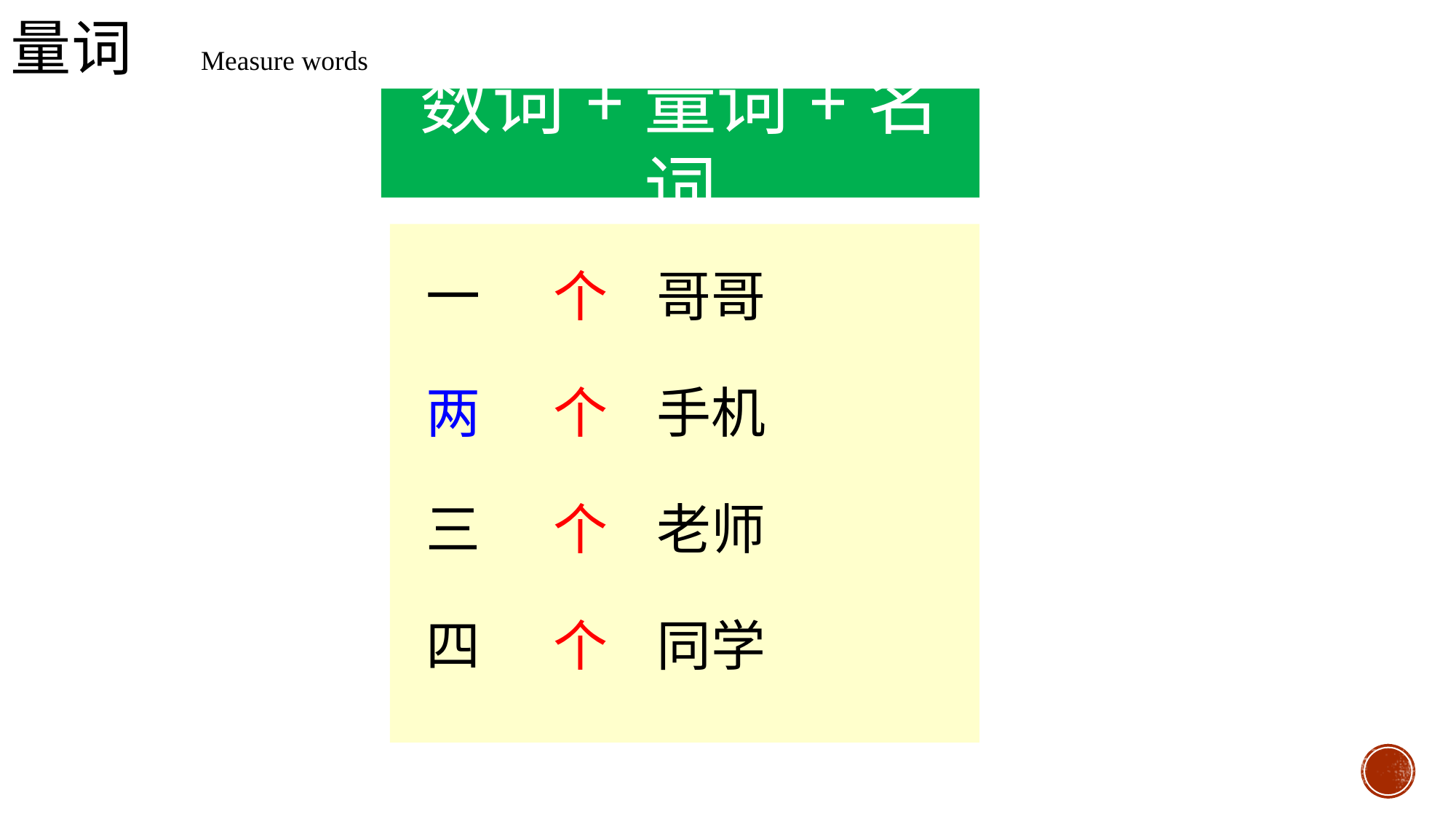

量词    Measure words
数词+量词+名词
 一      个    哥哥
 两      个    手机
 三      个    老师
 四      个    同学